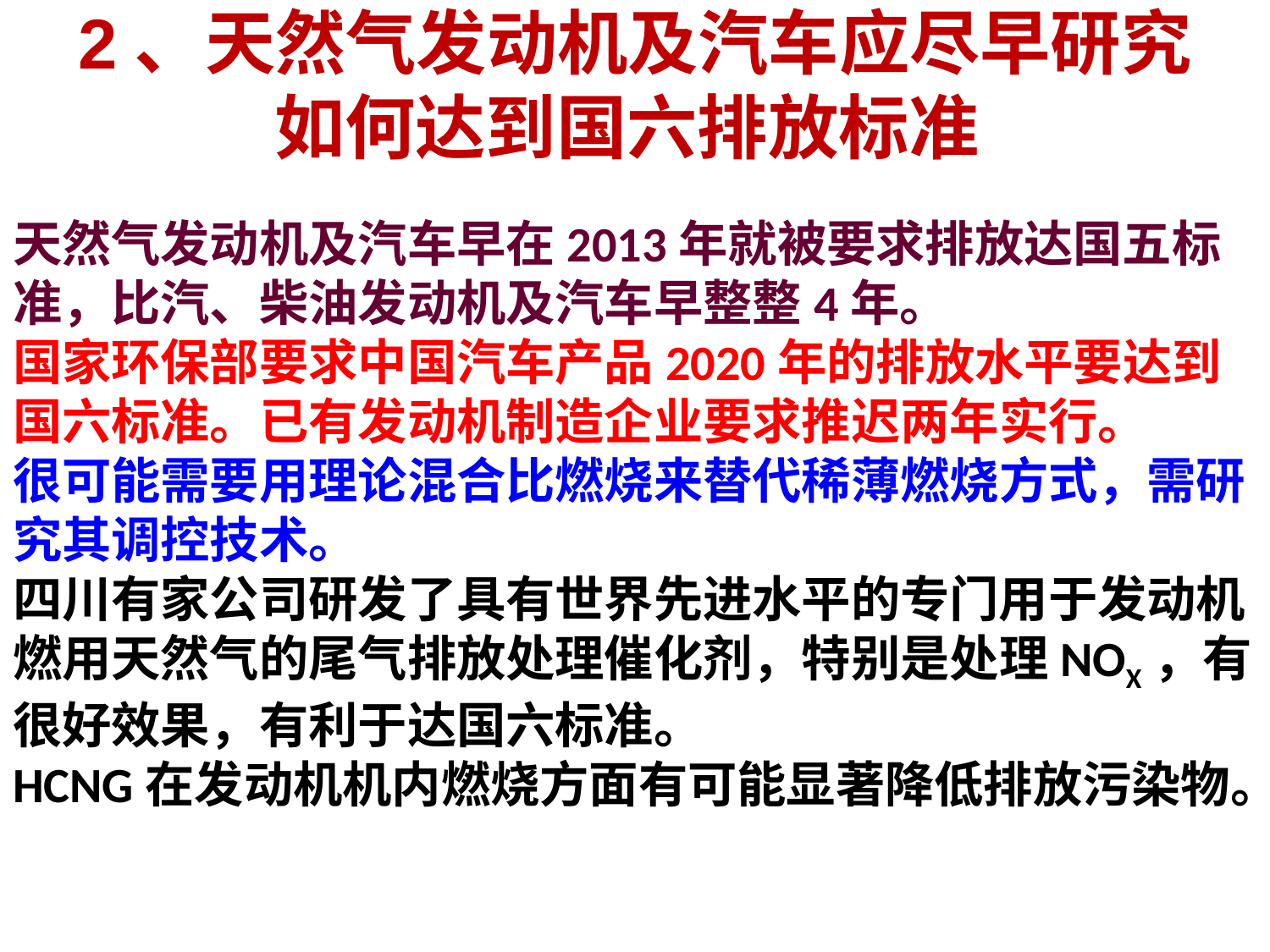

# 2、天然气发动机及汽车应尽早研究 如何达到国六排放标准
天然气发动机及汽车早在2013年就被要求排放达国五标准，比汽、柴油发动机及汽车早整整4年。
国家环保部要求中国汽车产品2020年的排放水平要达到国六标准。已有发动机制造企业要求推迟两年实行。
很可能需要用理论混合比燃烧来替代稀薄燃烧方式，需研究其调控技术。
四川有家公司研发了具有世界先进水平的专门用于发动机燃用天然气的尾气排放处理催化剂，特别是处理NOX，有很好效果，有利于达国六标准。
HCNG在发动机机内燃烧方面有可能显著降低排放污染物。